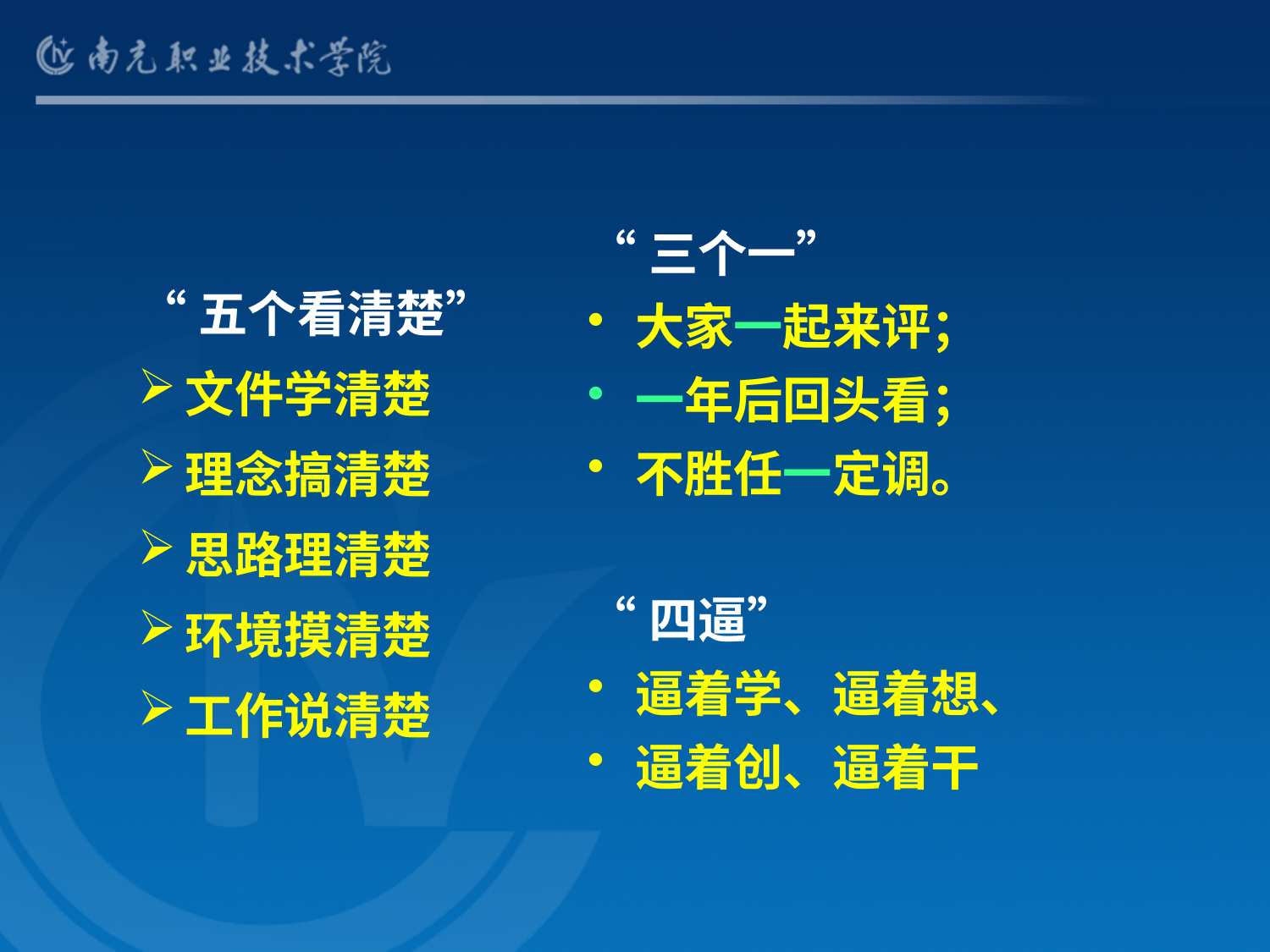

#

“三个一”
大家一起来评；
一年后回头看；
不胜任一定调。

“四逼”
逼着学、逼着想、
逼着创、逼着干

“五个看清楚”
文件学清楚
理念搞清楚
思路理清楚
环境摸清楚
工作说清楚